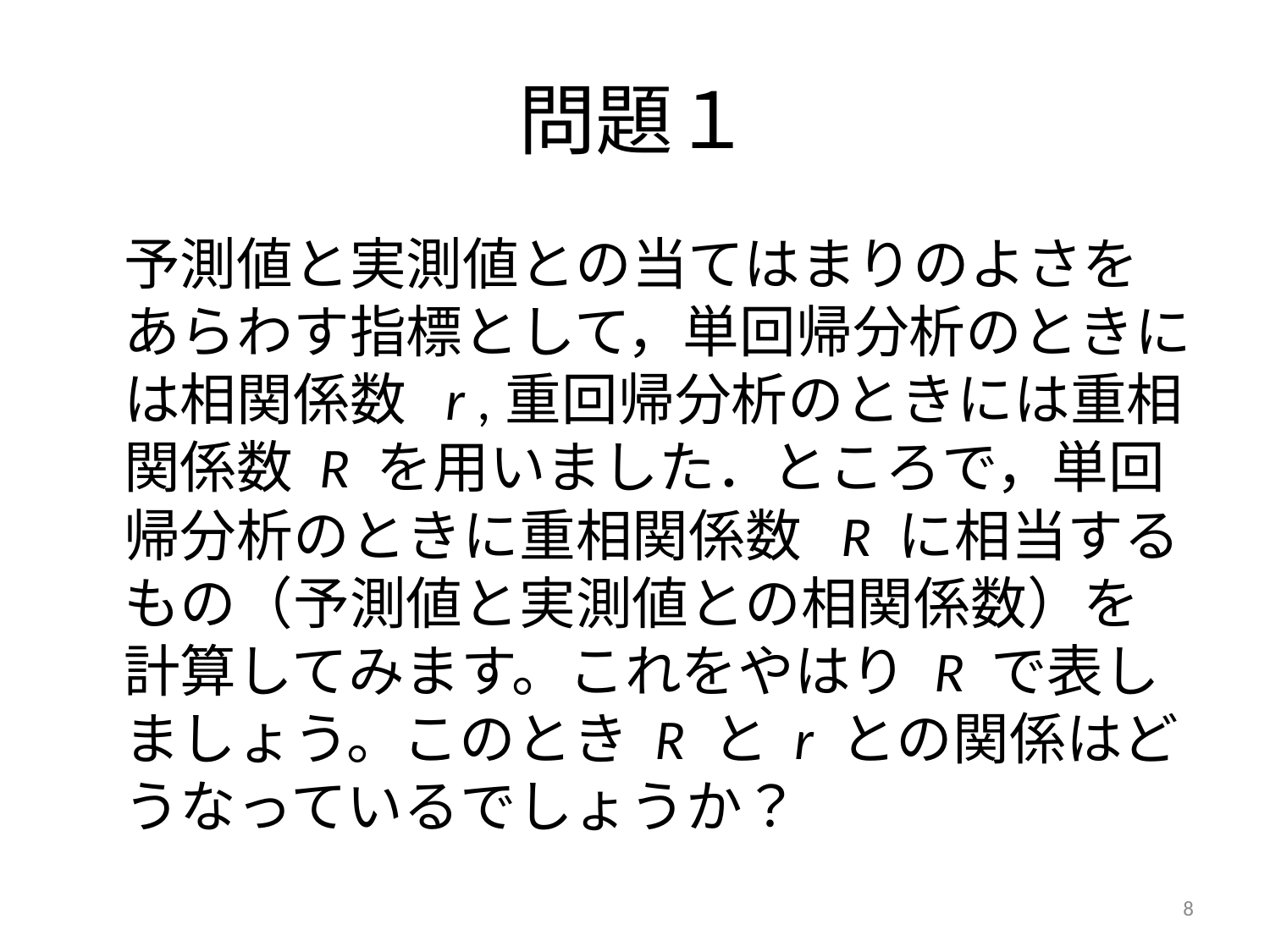

# 問題１
	予測値と実測値との当てはまりのよさをあらわす指標として，単回帰分析のときには相関係数  r ,重回帰分析のときには重相関係数 R を用いました．ところで，単回帰分析のときに重相関係数  R に相当するもの（予測値と実測値との相関係数）を計算してみます。これをやはり R で表しましょう。このとき R と r との関係はどうなっているでしょうか？
8